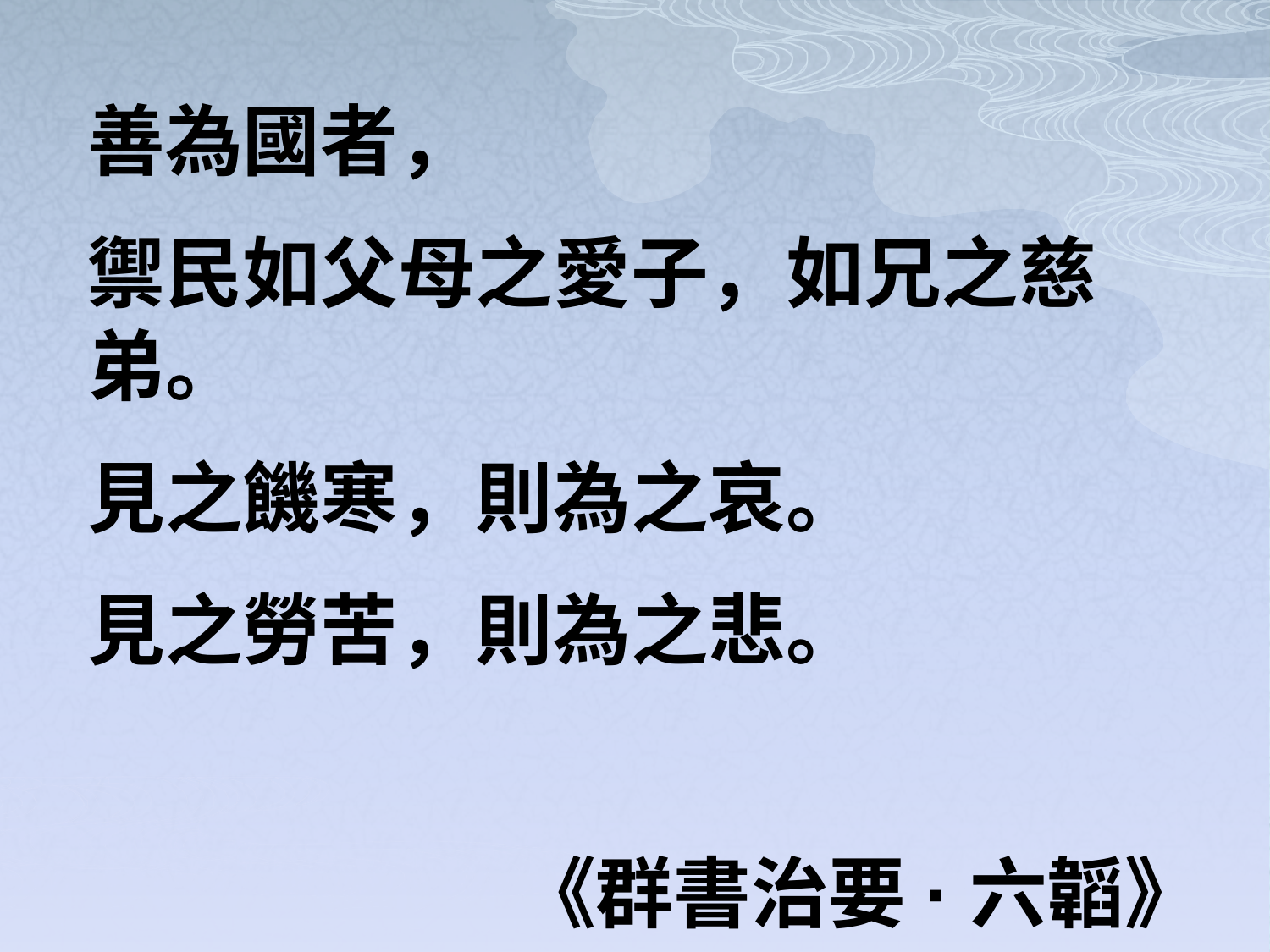

善為國者，
禦民如父母之愛子，如兄之慈弟。
見之饑寒，則為之哀。
見之勞苦，則為之悲。

 《群書治要·六韜》